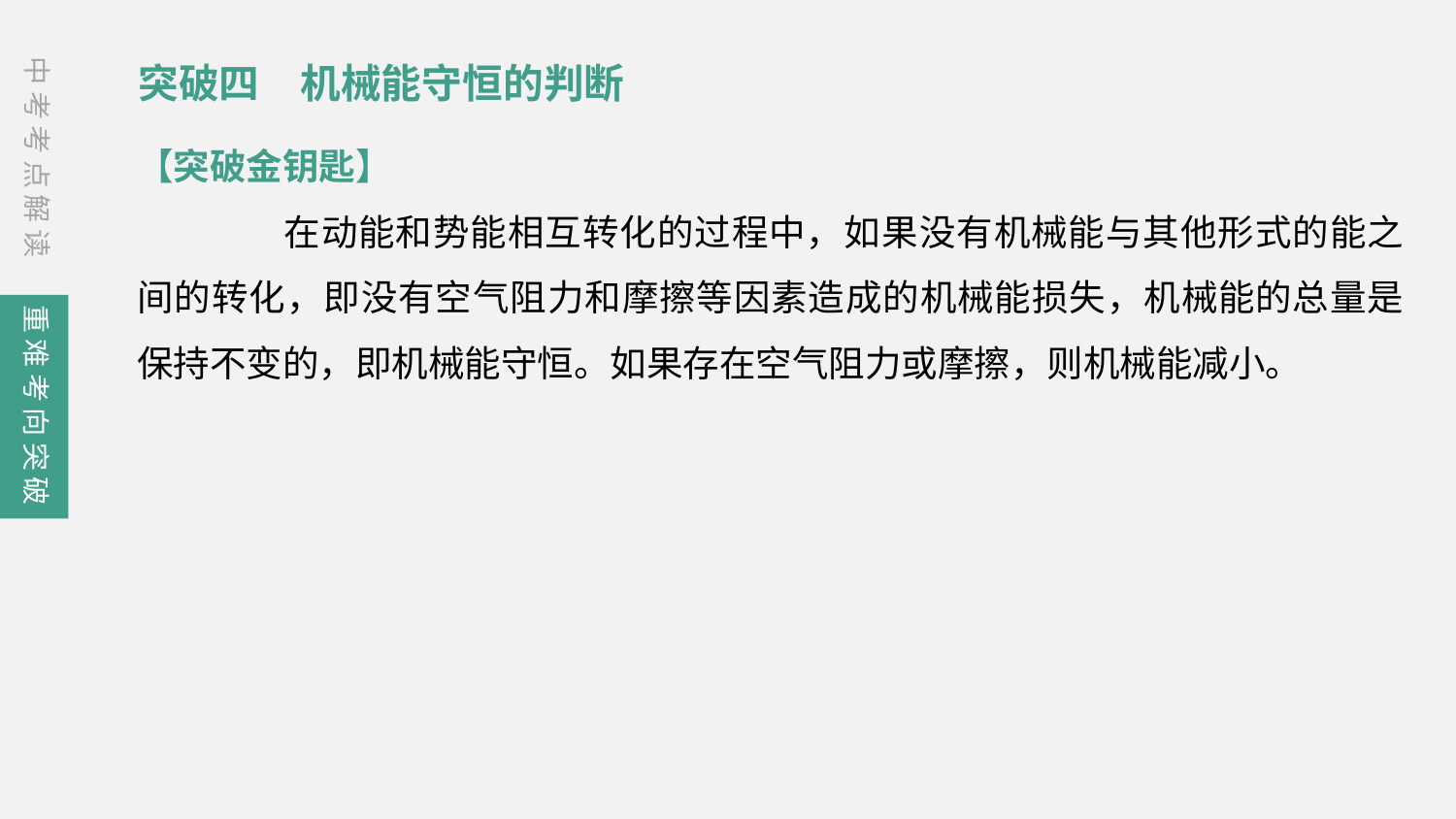

中考考点解读
突破四　机械能守恒的判断
【突破金钥匙】
	在动能和势能相互转化的过程中，如果没有机械能与其他形式的能之间的转化，即没有空气阻力和摩擦等因素造成的机械能损失，机械能的总量是保持不变的，即机械能守恒。如果存在空气阻力或摩擦，则机械能减小。
重难考向突破